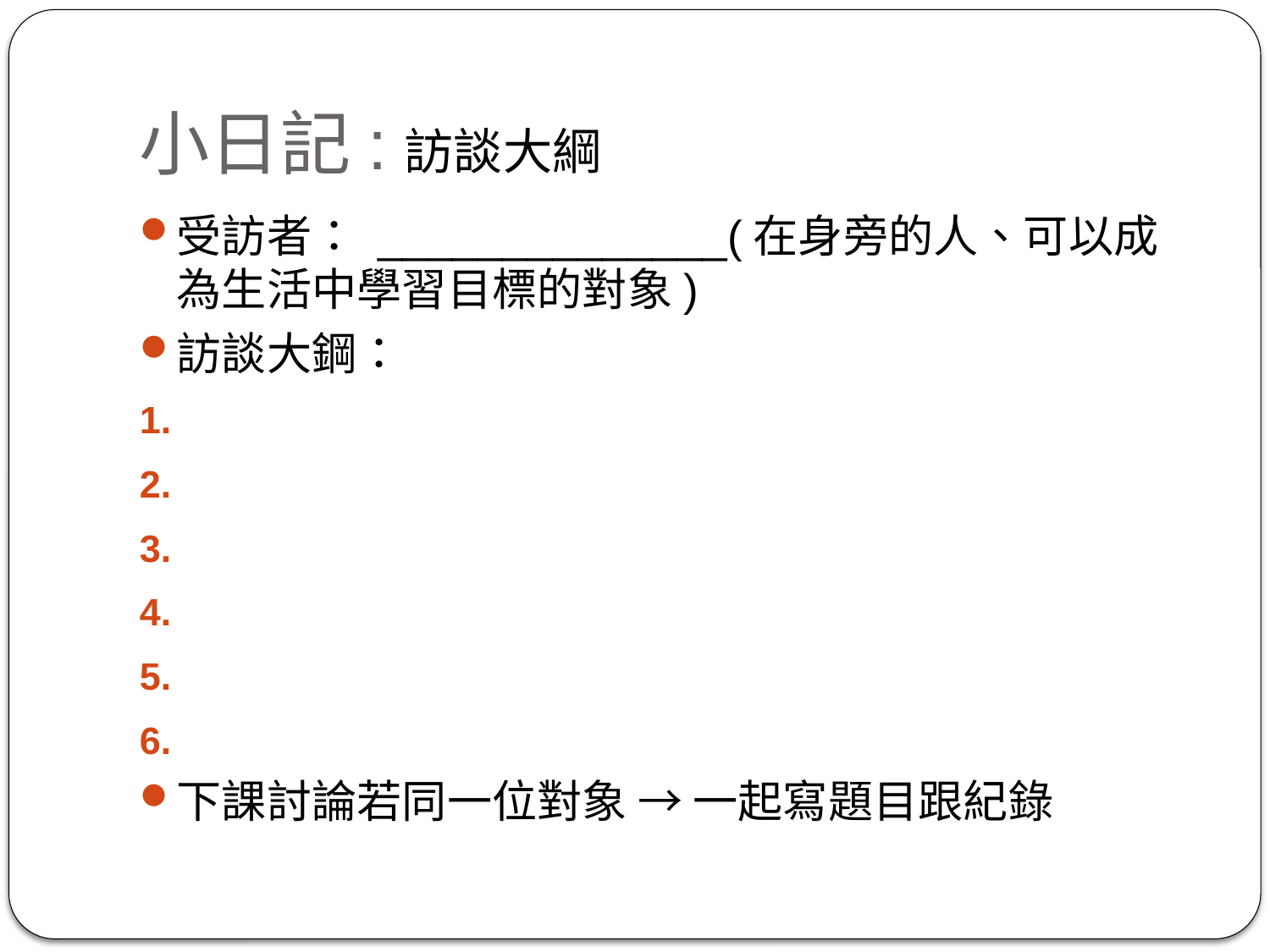

# 小日記:訪談大綱
受訪者： ______________(在身旁的人、可以成為生活中學習目標的對象)
訪談大鋼：

下課討論若同一位對象 → 一起寫題目跟紀錄